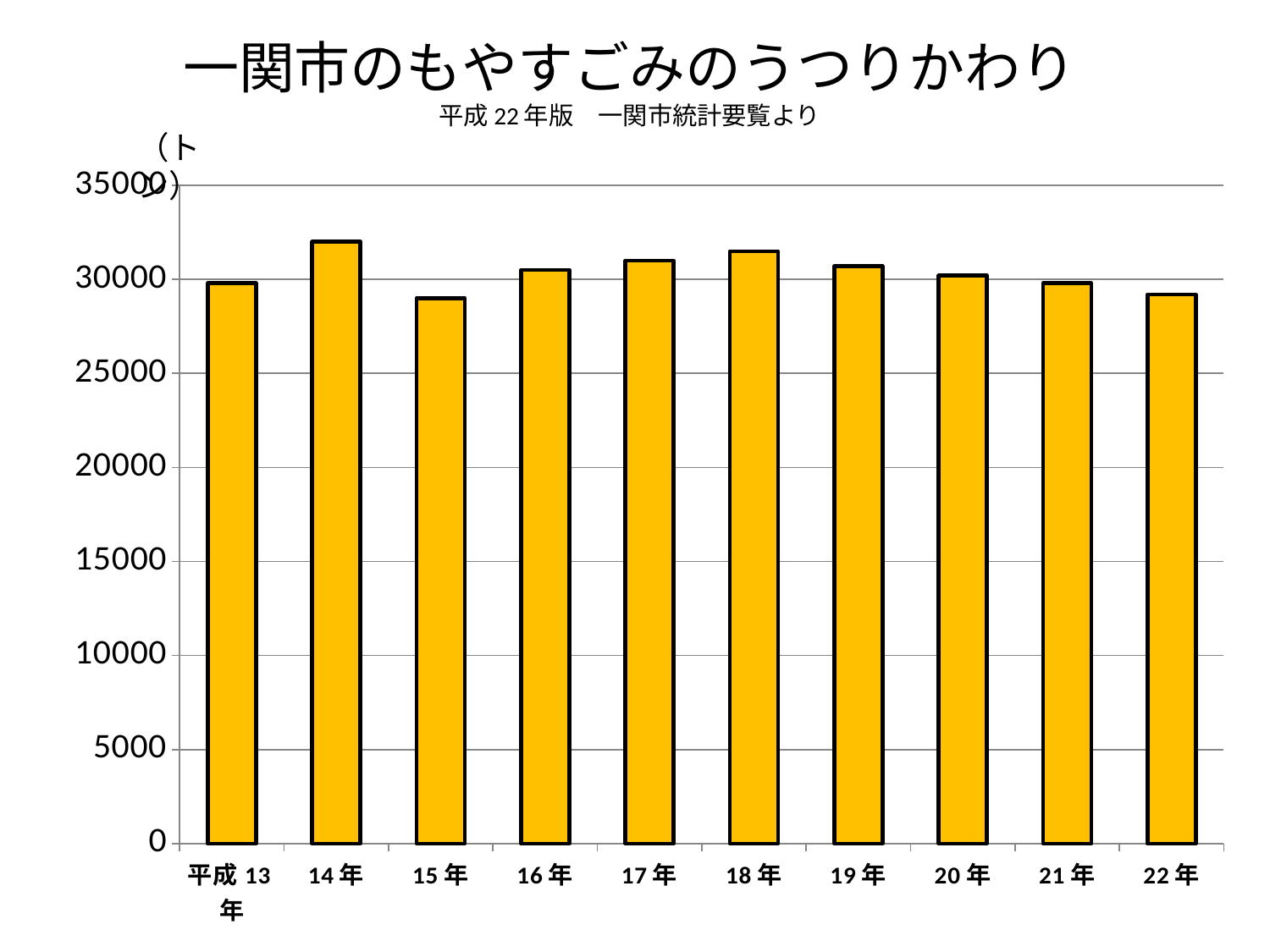

# 一関市のもやすごみのうつりかわり 平成22年版　一関市統計要覧より
（トン）

### Chart

| Category | 列1 |
|---|---|
| 平成13年 | 29800.0 |
| 14年 | 32000.0 |
| 15年 | 29000.0 |
| 16年 | 30500.0 |
| 17年 | 31000.0 |
| 18年 | 31500.0 |
| 19年 | 30700.0 |
| 20年 | 30200.0 |
| 21年 | 29800.0 |
| 22年 | 29200.0 |